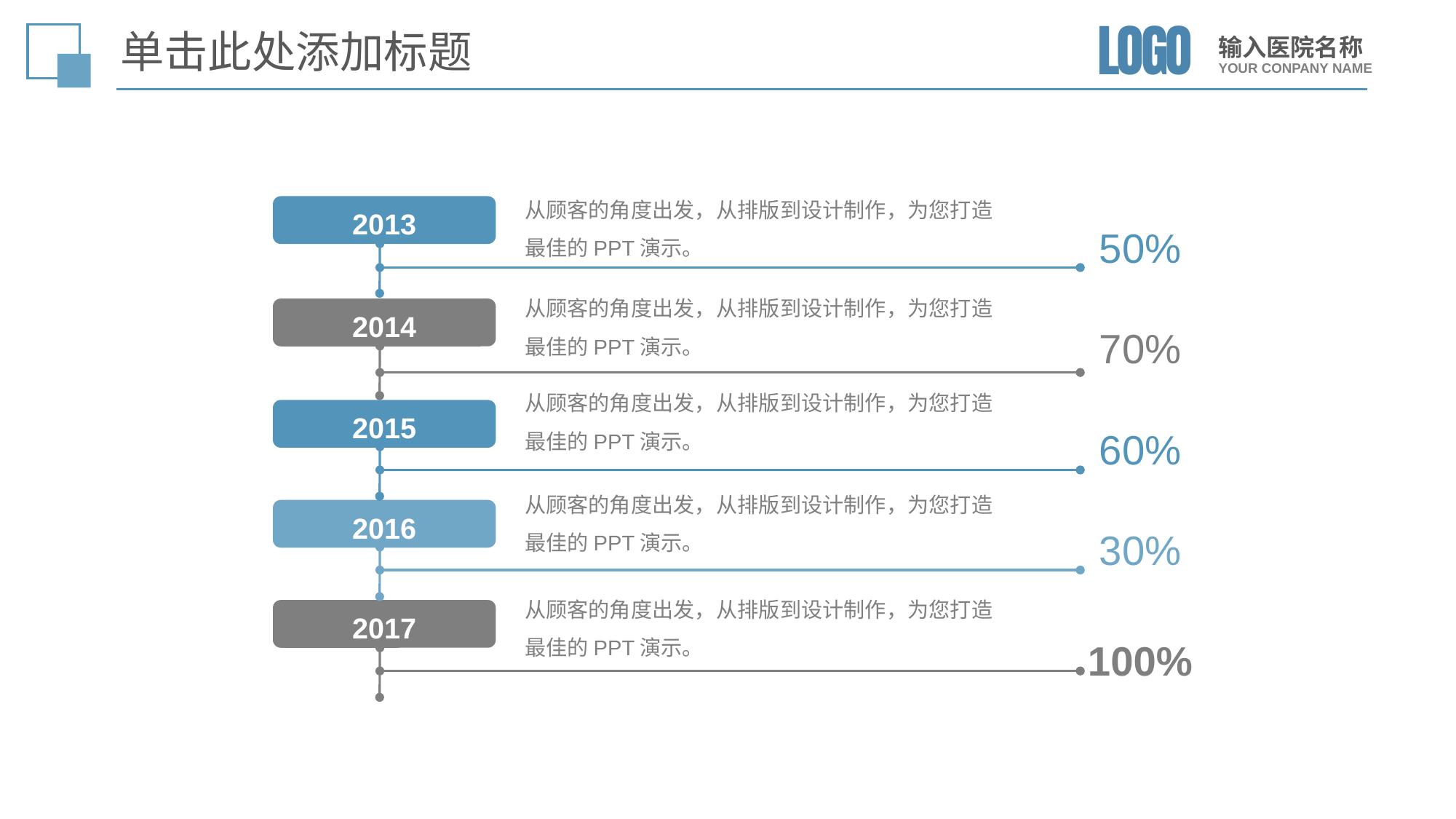

LOGO
输入医院名称
YOUR CONPANY NAME

单击此处添加标题
从顾客的角度出发，从排版到设计制作，为您打造最佳的PPT演示。
2013
50%
从顾客的角度出发，从排版到设计制作，为您打造最佳的PPT演示。
2014
70%
从顾客的角度出发，从排版到设计制作，为您打造最佳的PPT演示。
2015
60%
从顾客的角度出发，从排版到设计制作，为您打造最佳的PPT演示。
2016
30%
从顾客的角度出发，从排版到设计制作，为您打造最佳的PPT演示。
2017
100%